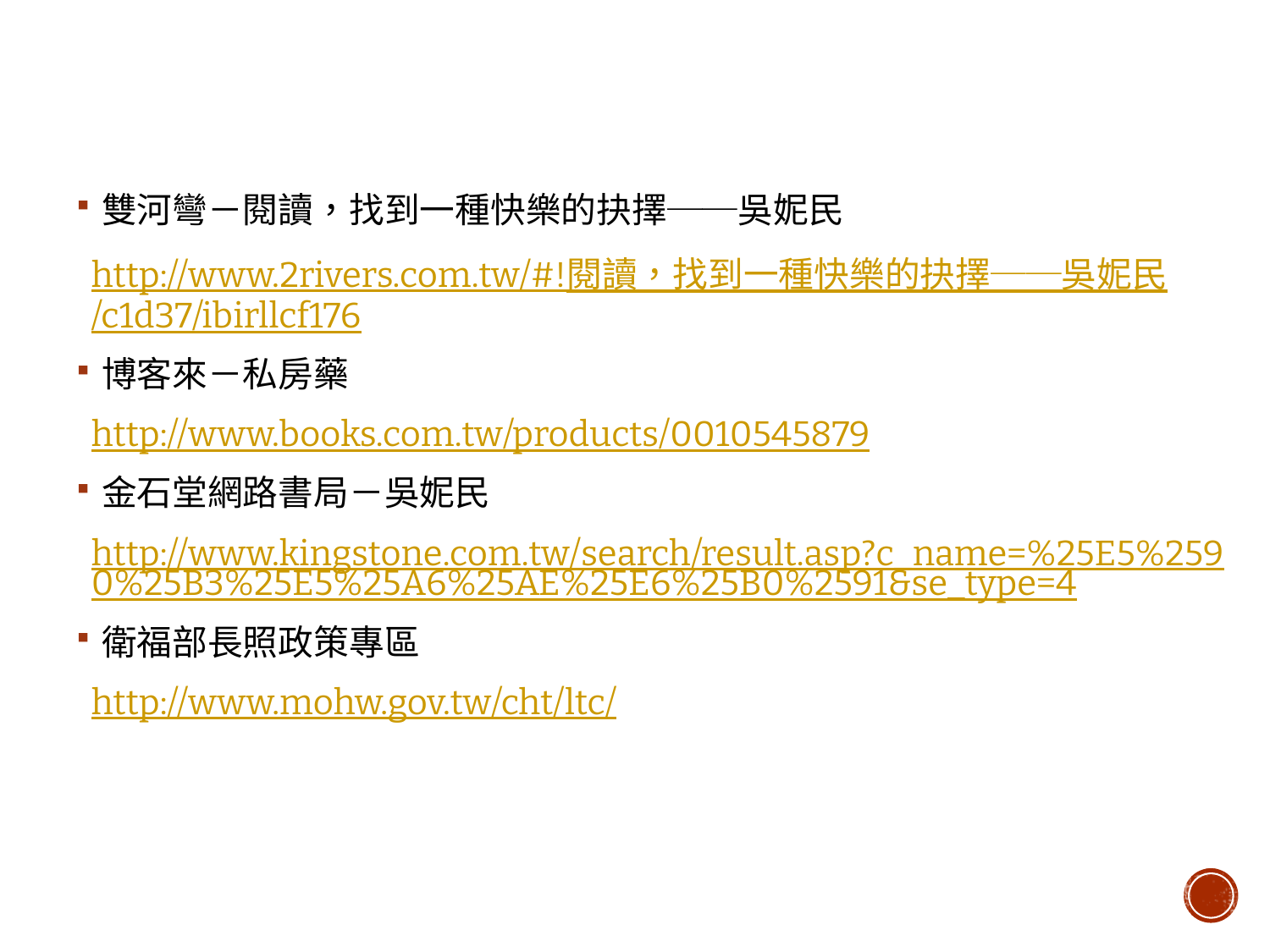

雙河彎－閱讀，找到一種快樂的抉擇──吳妮民
http://www.2rivers.com.tw/#!閱讀，找到一種快樂的抉擇──吳妮民/c1d37/ibirllcf176
博客來－私房藥
http://www.books.com.tw/products/0010545879
金石堂網路書局－吳妮民
http://www.kingstone.com.tw/search/result.asp?c_name=%25E5%2590%25B3%25E5%25A6%25AE%25E6%25B0%2591&se_type=4
衛福部長照政策專區
http://www.mohw.gov.tw/cht/ltc/